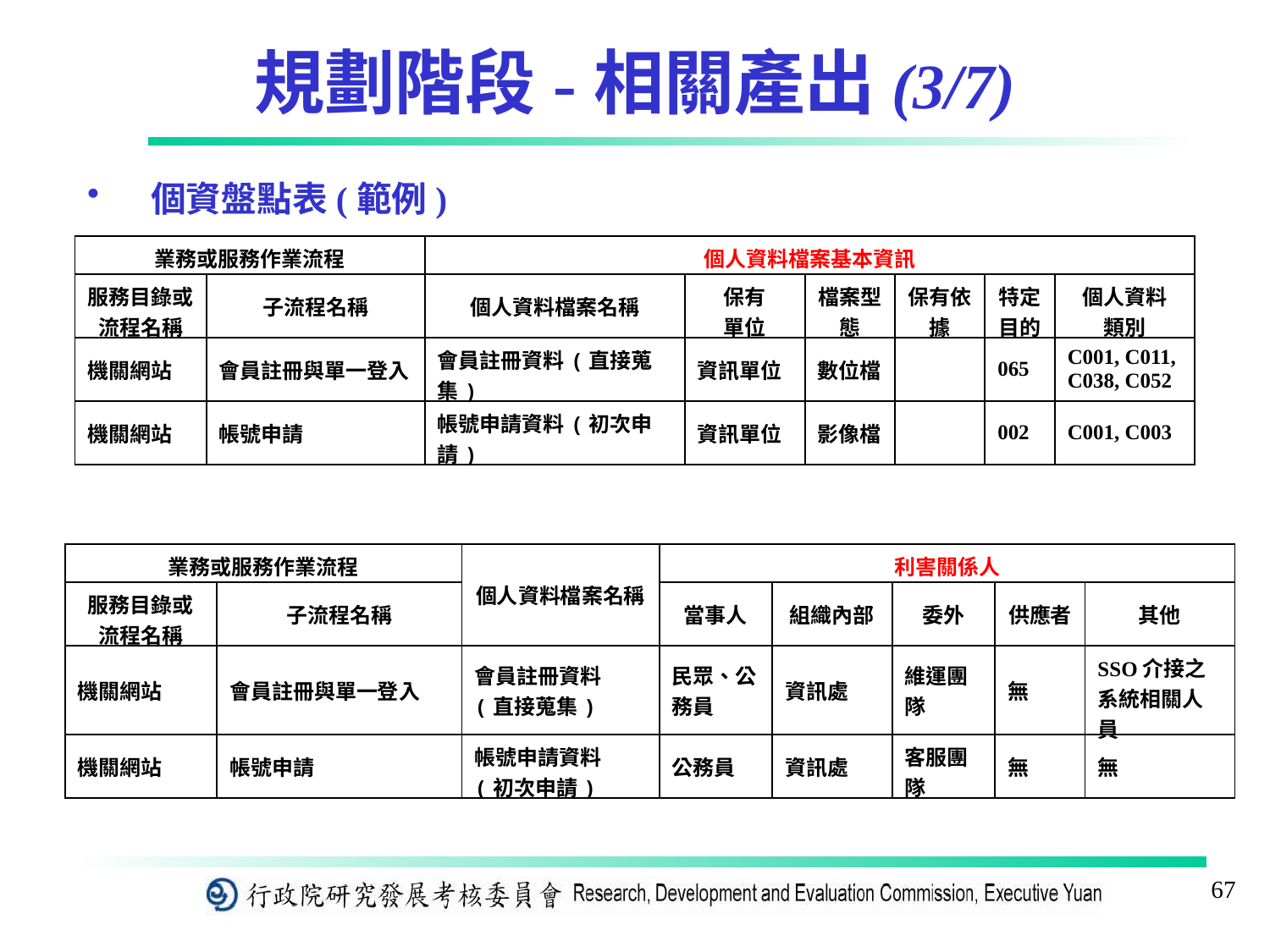

# 規劃階段-相關產出(3/7)
個資盤點表(範例)
| 業務或服務作業流程 |  | 個人資料檔案基本資訊 |  |  |  |  |  |
| --- | --- | --- | --- | --- | --- | --- | --- |
| 服務目錄或 流程名稱 | 子流程名稱 | 個人資料檔案名稱 | 保有 單位 | 檔案型態 | 保有依據 | 特定目的 | 個人資料 類別 |
| 機關網站 | 會員註冊與單一登入 | 會員註冊資料(直接蒐集) | 資訊單位 | 數位檔 |  | 065 | C001, C011, C038, C052 |
| 機關網站 | 帳號申請 | 帳號申請資料(初次申請) | 資訊單位 | 影像檔 |  | 002 | C001, C003 |
| 業務或服務作業流程 |  | 個人資料檔案名稱 | 利害關係人 |  |  |  |  |
| --- | --- | --- | --- | --- | --- | --- | --- |
| 服務目錄或 流程名稱 | 子流程名稱 |  | 當事人 | 組織內部 | 委外 | 供應者 | 其他 |
| 機關網站 | 會員註冊與單一登入 | 會員註冊資料(直接蒐集) | 民眾、公務員 | 資訊處 | 維運團隊 | 無 | SSO介接之系統相關人員 |
| 機關網站 | 帳號申請 | 帳號申請資料(初次申請) | 公務員 | 資訊處 | 客服團隊 | 無 | 無 |
67